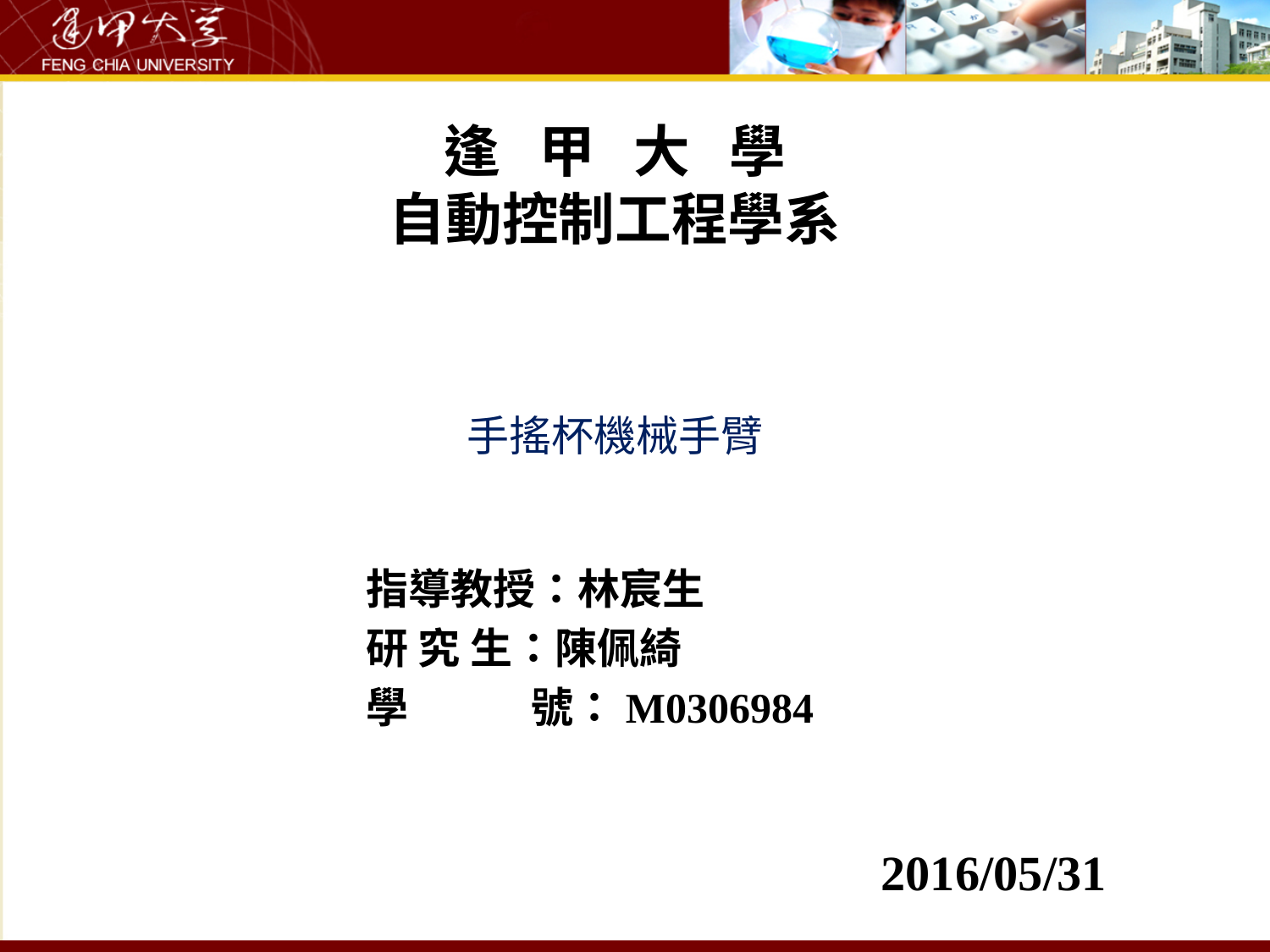

# 逢   甲   大   學 自動控制工程學系
手搖杯機械手臂
   指導教授：林宸生
   研 究 生：陳佩綺
   學	   號：M0306984

2016/05/31